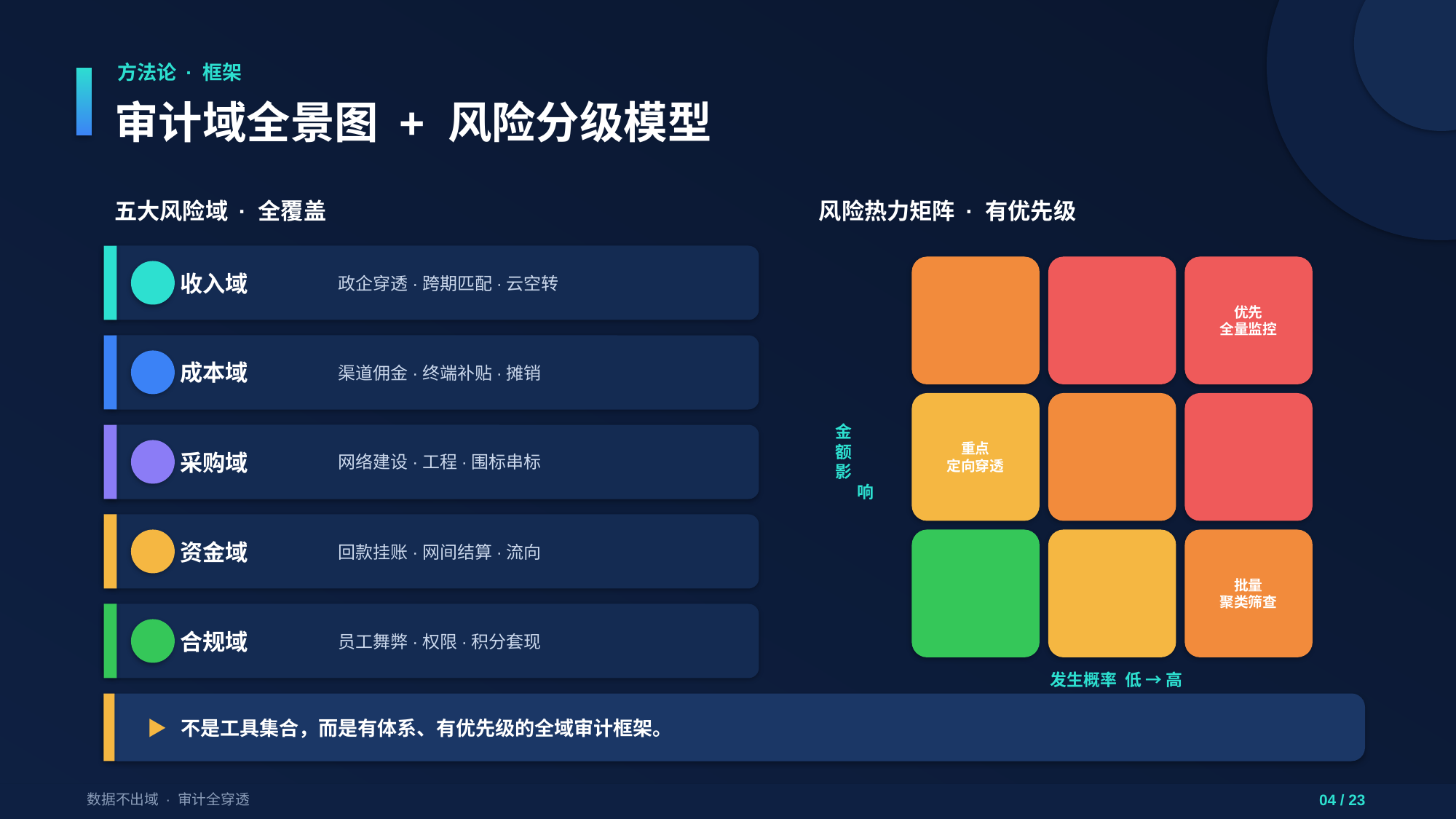

方法论 · 框架

审计域全景图 + 风险分级模型
五大风险域 · 全覆盖
风险热力矩阵 · 有优先级

收入域
政企穿透·跨期匹配·云空转

金
额
影
响

优先
全量监控

成本域
渠道佣金·终端补贴·摊销

重点
定向穿透

采购域
网络建设·工程·围标串标

资金域
回款挂账·网间结算·流向

批量
聚类筛查

合规域
员工舞弊·权限·积分套现

发生概率  低 → 高

▶  不是工具集合，而是有体系、有优先级的全域审计框架。
数据不出域 · 审计全穿透
04 / 23